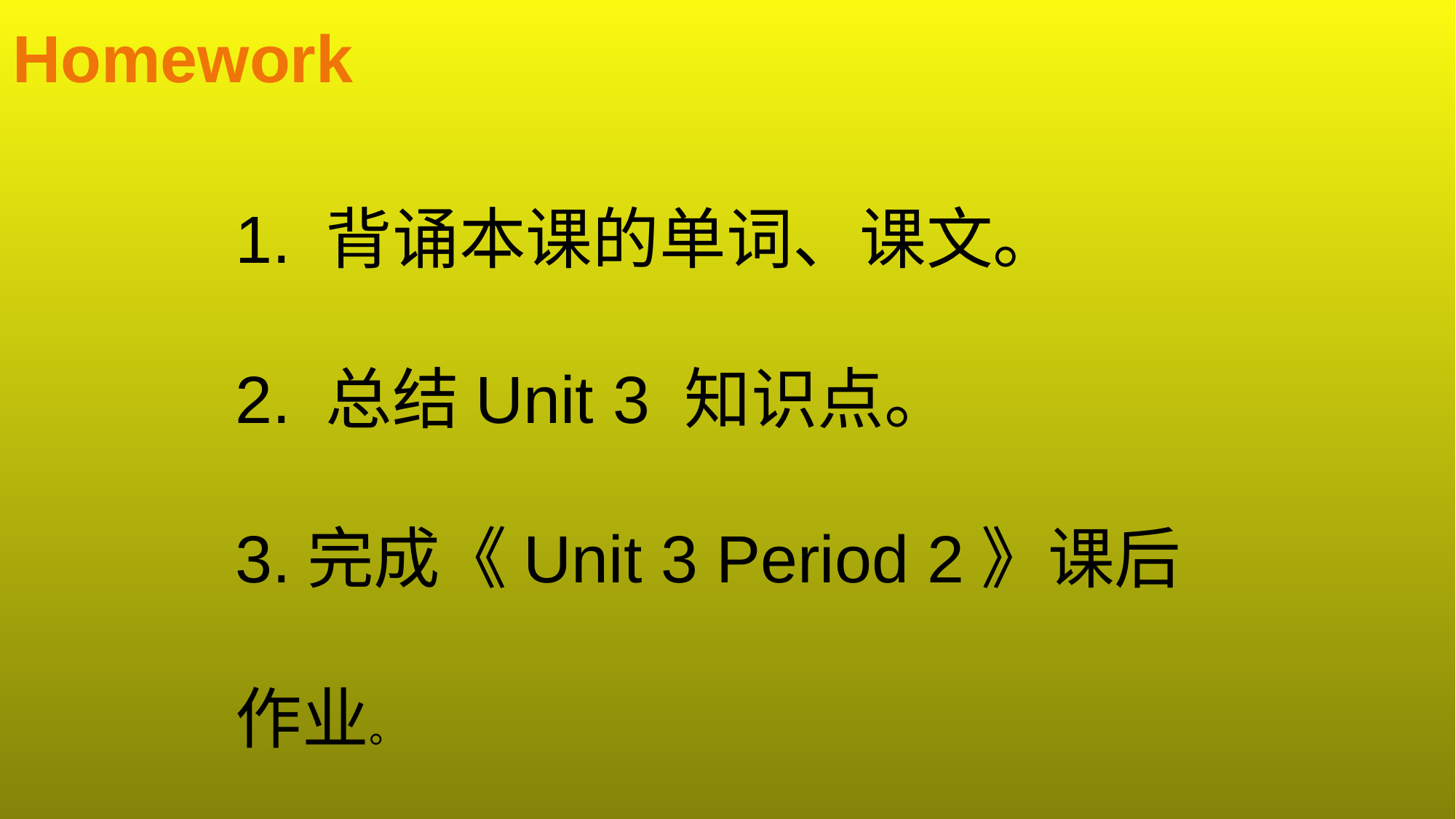

Homework
1. 背诵本课的单词、课文。
2. 总结Unit 3 知识点。
3.完成《Unit 3 Period 2》课后作业。